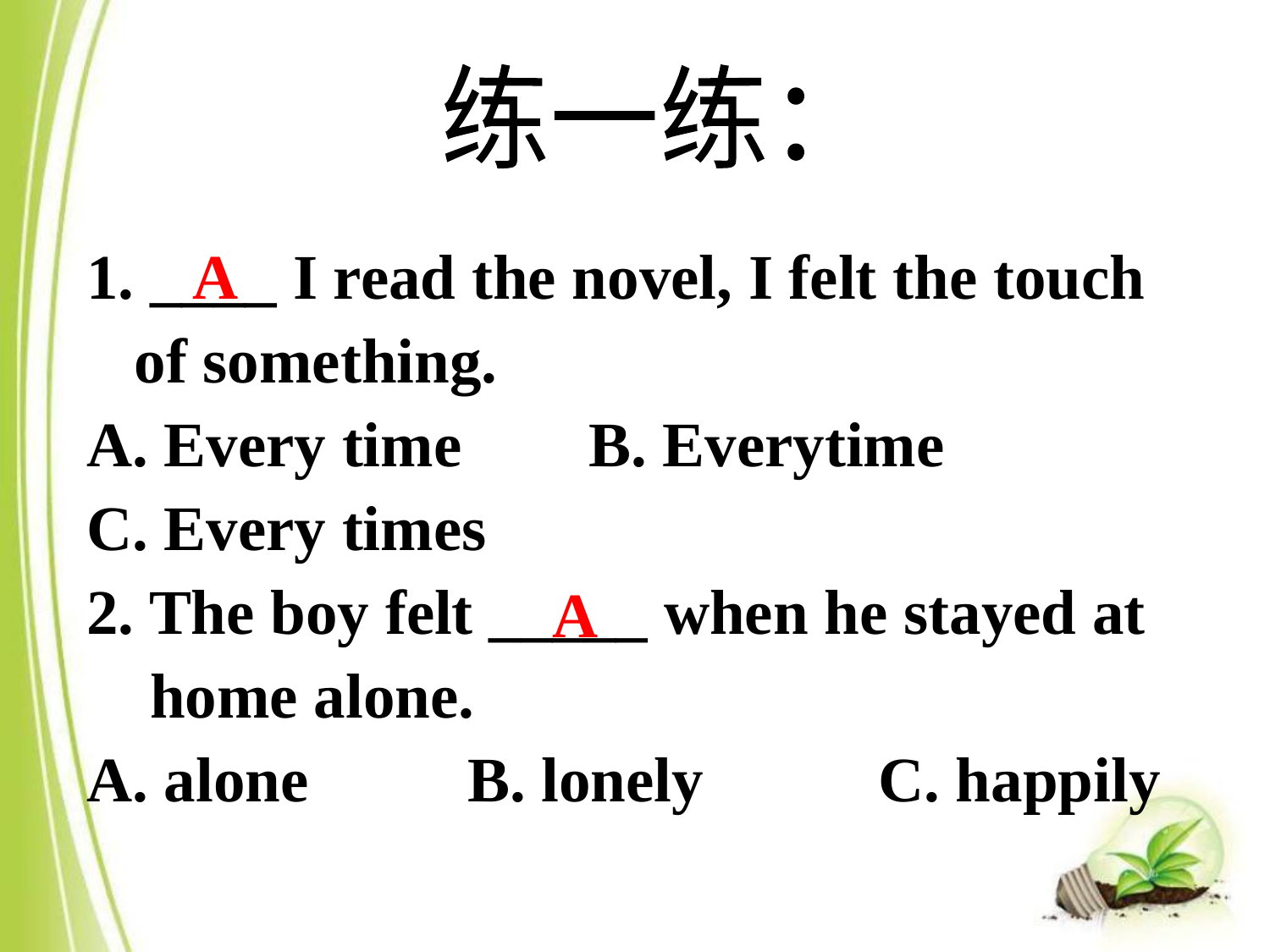

练一练：

1. ____ I read the novel, I felt the touch of something.
 Every time        B. Everytime
C. Every times
2. The boy felt _____ when he stayed at
    home alone.
A. alone          B. lonely           C. happily
A
A